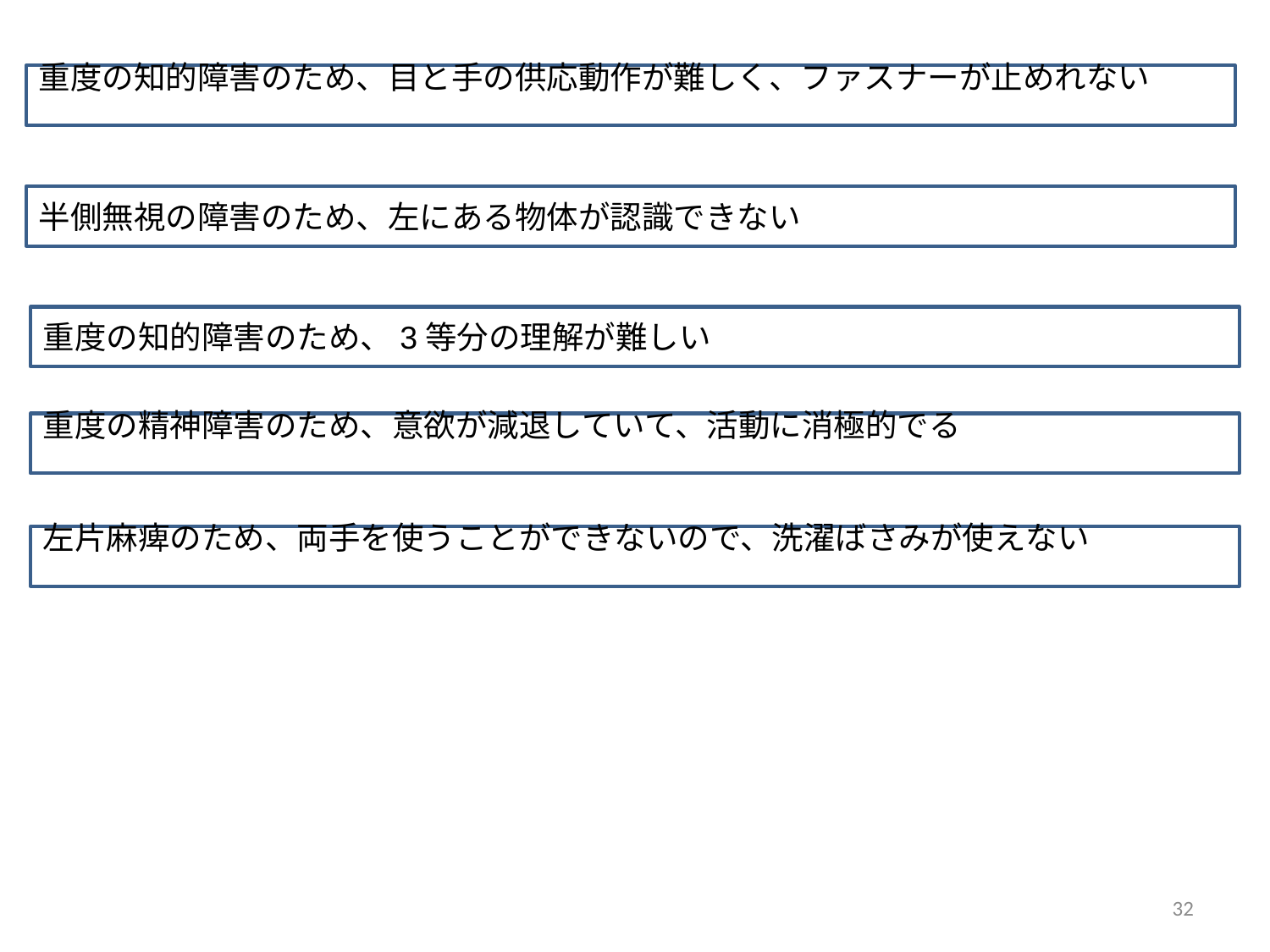

重度の知的障害のため、目と手の供応動作が難しく、ファスナーが止めれない
半側無視の障害のため、左にある物体が認識できない
重度の知的障害のため、3等分の理解が難しい
重度の精神障害のため、意欲が減退していて、活動に消極的でる
左片麻痺のため、両手を使うことができないので、洗濯ばさみが使えない
32